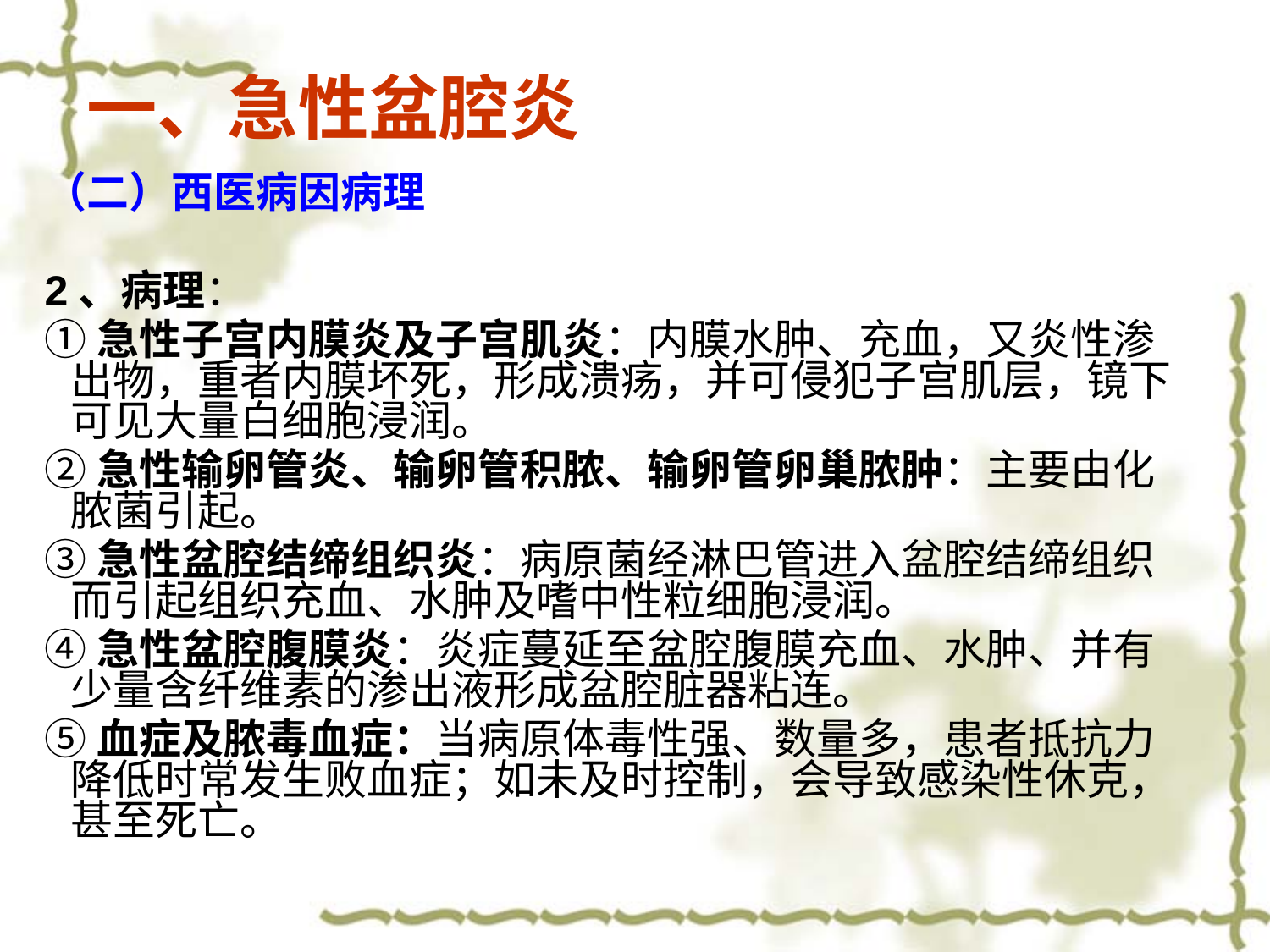

# 一、急性盆腔炎
（二）西医病因病理

2、病理：
①急性子宫内膜炎及子宫肌炎：内膜水肿、充血，又炎性渗出物，重者内膜坏死，形成溃疡，并可侵犯子宫肌层，镜下可见大量白细胞浸润。
②急性输卵管炎、输卵管积脓、输卵管卵巢脓肿：主要由化脓菌引起。
③急性盆腔结缔组织炎：病原菌经淋巴管进入盆腔结缔组织而引起组织充血、水肿及嗜中性粒细胞浸润。
④急性盆腔腹膜炎：炎症蔓延至盆腔腹膜充血、水肿、并有少量含纤维素的渗出液形成盆腔脏器粘连。
⑤血症及脓毒血症：当病原体毒性强、数量多，患者抵抗力降低时常发生败血症；如未及时控制，会导致感染性休克，甚至死亡。